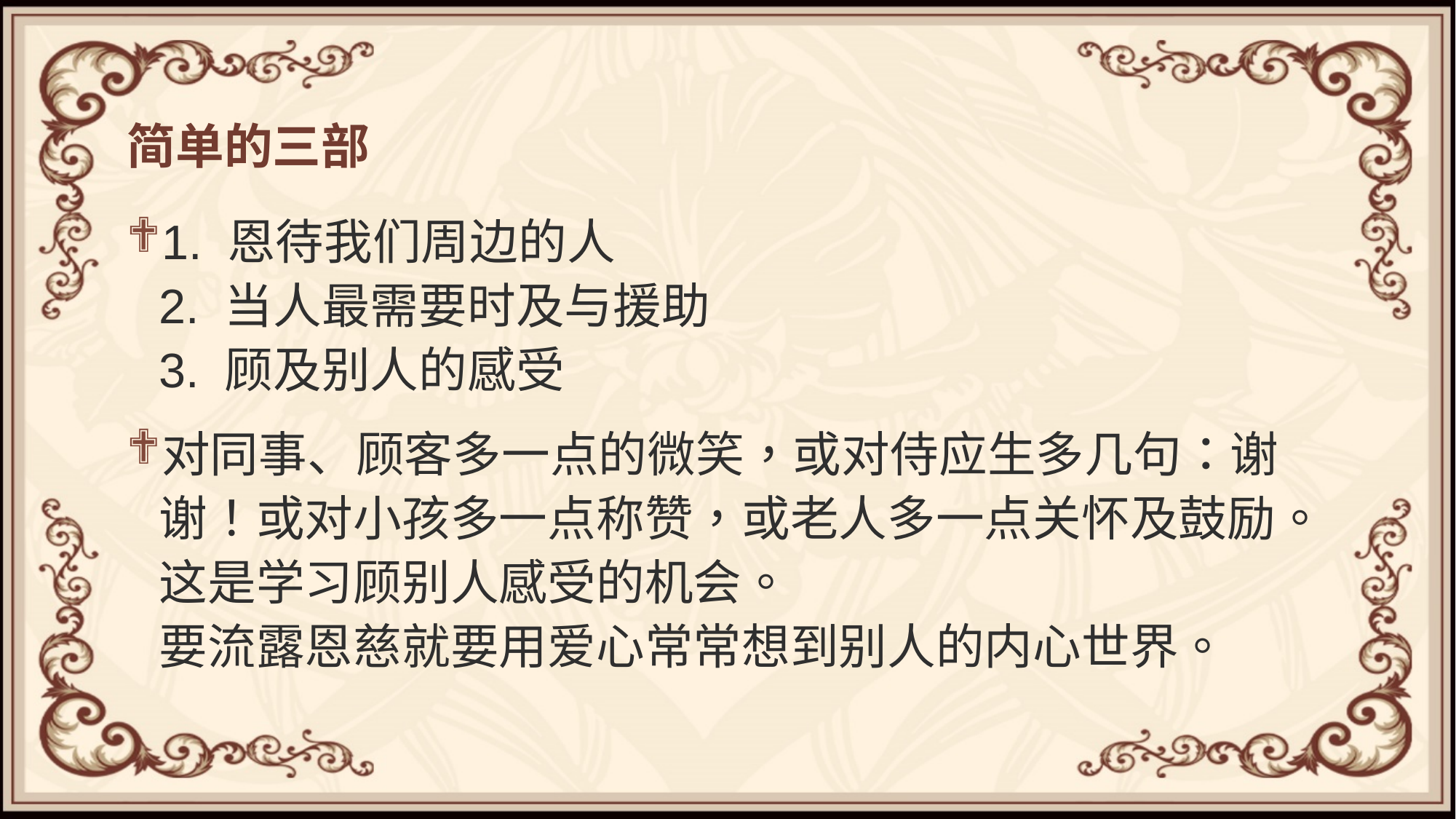

# 简单的三部
1. 恩待我们周边的人
2. 当人最需要时及与援助
3. 顾及别人的感受
对同事、顾客多一点的微笑，或对侍应生多几句：谢谢！或对小孩多一点称赞，或老人多一点关怀及鼓励。这是学习顾别人感受的机会。
要流露恩慈就要用爱心常常想到别人的内心世界。